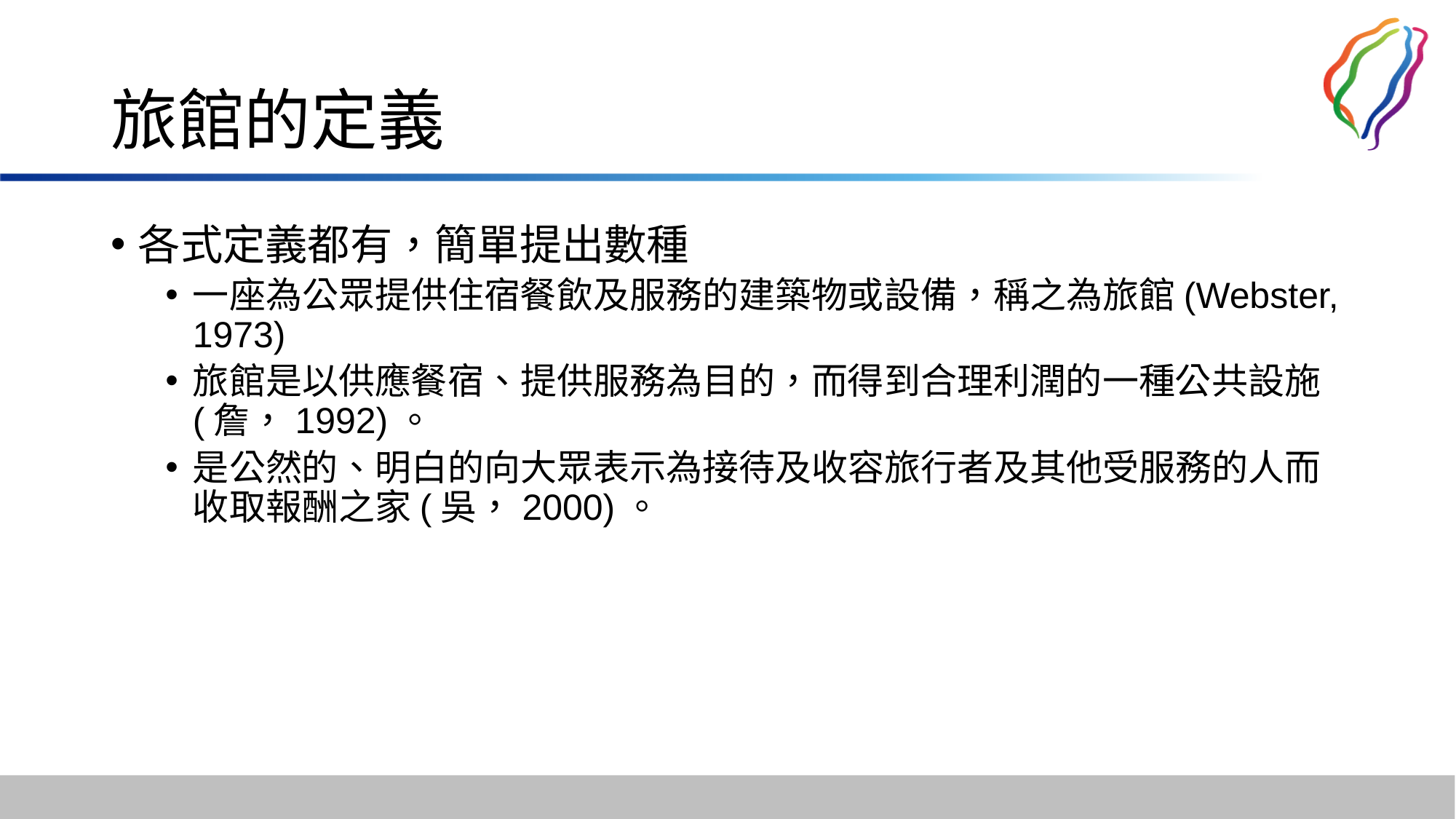

# 旅館的定義
各式定義都有，簡單提出數種
一座為公眾提供住宿餐飲及服務的建築物或設備，稱之為旅館(Webster, 1973)
旅館是以供應餐宿、提供服務為目的，而得到合理利潤的一種公共設施(詹，1992)。
是公然的、明白的向大眾表示為接待及收容旅行者及其他受服務的人而收取報酬之家(吳，2000)。